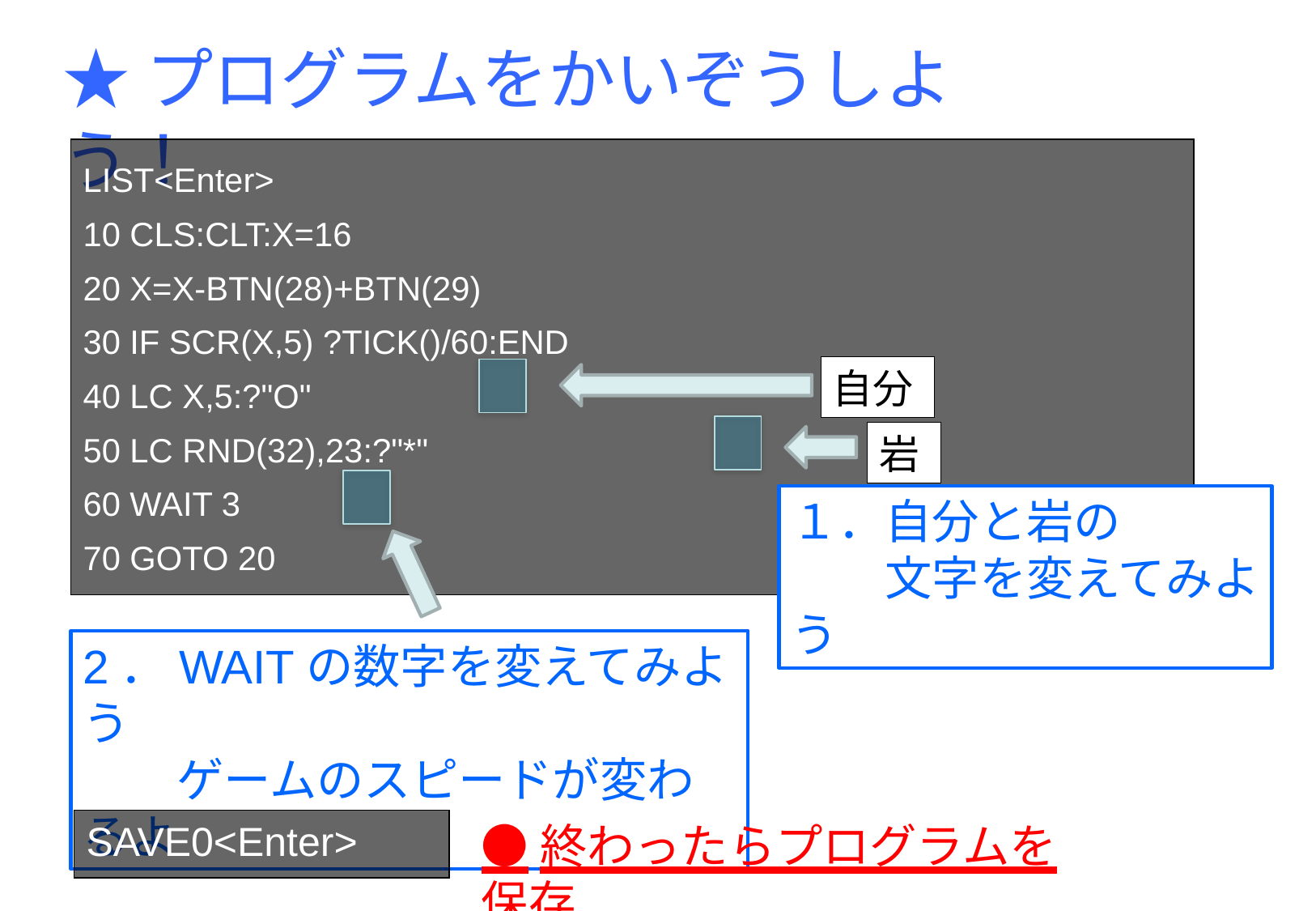

★プログラムをかいぞうしよう！
LIST<Enter>
10 CLS:CLT:X=16
20 X=X-BTN(28)+BTN(29)
30 IF SCR(X,5) ?TICK()/60:END
40 LC X,5:?"O"
50 LC RND(32),23:?"*"
60 WAIT 3
70 GOTO 20

自分

岩

１．自分と岩の
　　文字を変えてみよう

2．WAITの数字を変えてみよう
　　ゲームのスピードが変わるよ
SAVE0<Enter>
●終わったらプログラムを保存